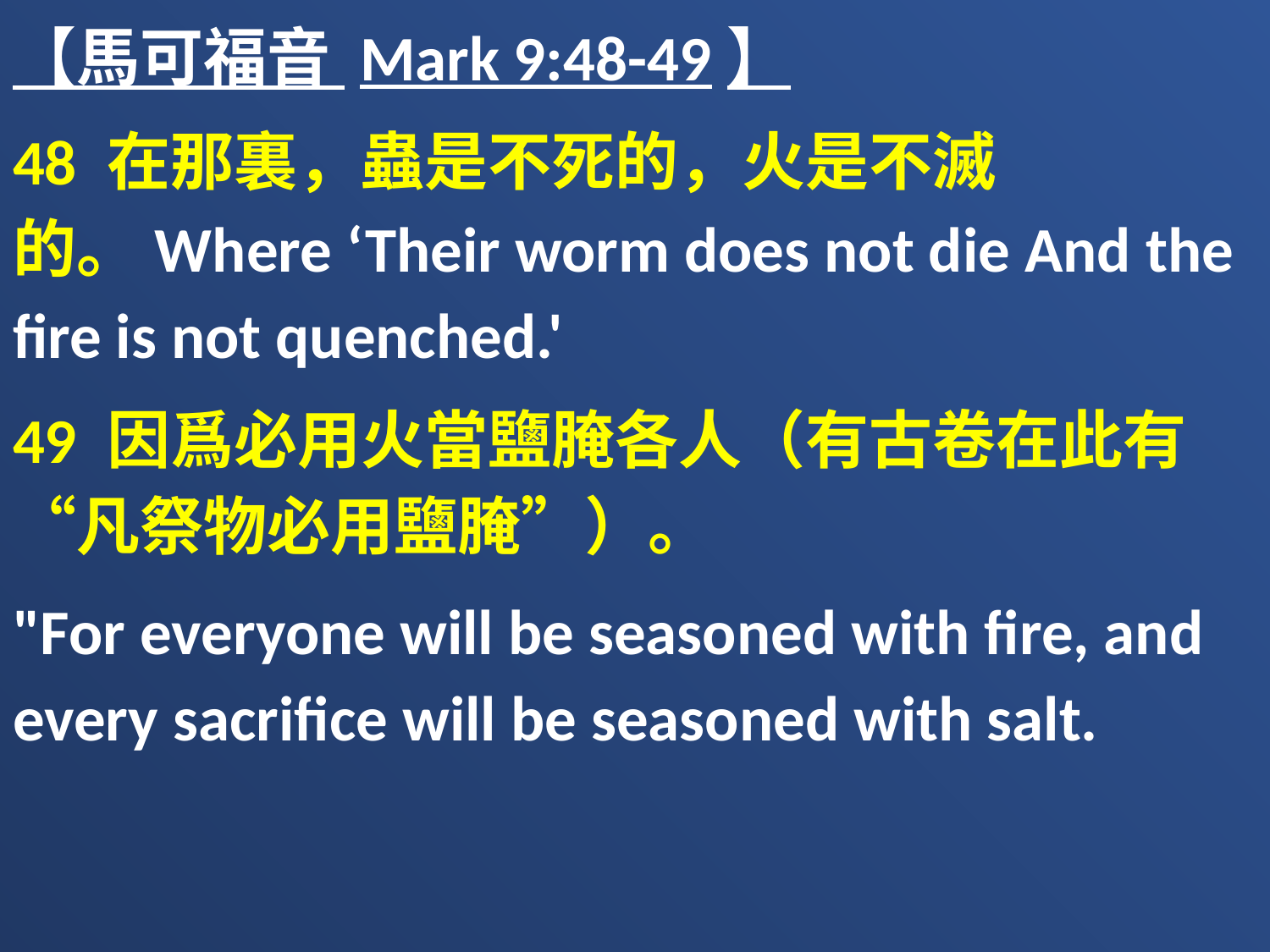

【馬可福音 Mark 9:48-49】
48 在那裏，蟲是不死的，火是不滅的。Where ‘Their worm does not die And the fire is not quenched.'
49 因爲必用火當鹽腌各人（有古卷在此有“凡祭物必用鹽腌”）。
"For everyone will be seasoned with fire, and every sacrifice will be seasoned with salt.